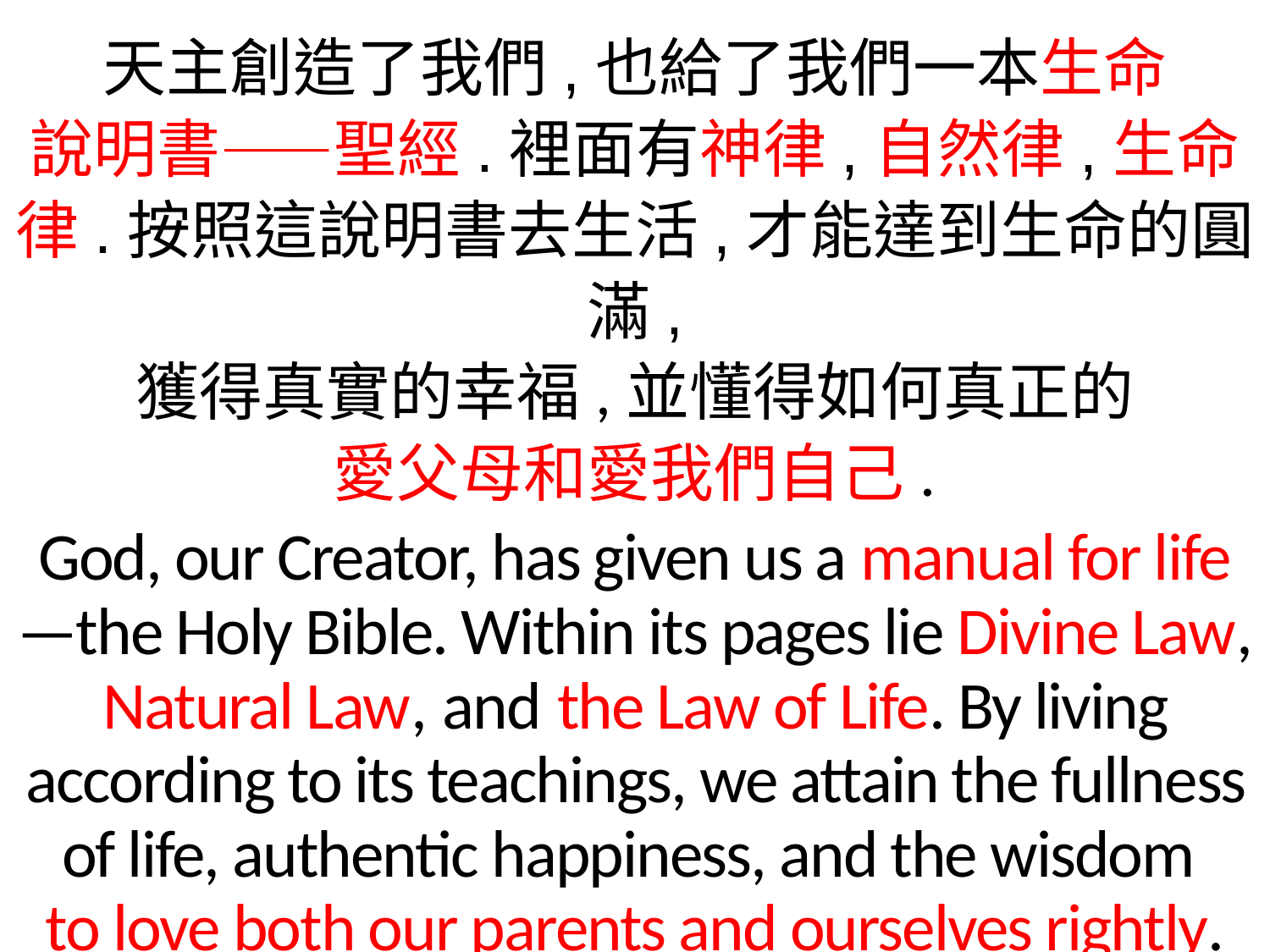

天主創造了我們,也給了我們一本生命
說明書——聖經.裡面有神律,自然律,生命律.按照這說明書去生活,才能達到生命的圓滿,
獲得真實的幸福,並懂得如何真正的
愛父母和愛我們自己.
God, our Creator, has given us a manual for life—the Holy Bible. Within its pages lie Divine Law, Natural Law, and the Law of Life. By living according to its teachings, we attain the fullness of life, authentic happiness, and the wisdom
to love both our parents and ourselves rightly.